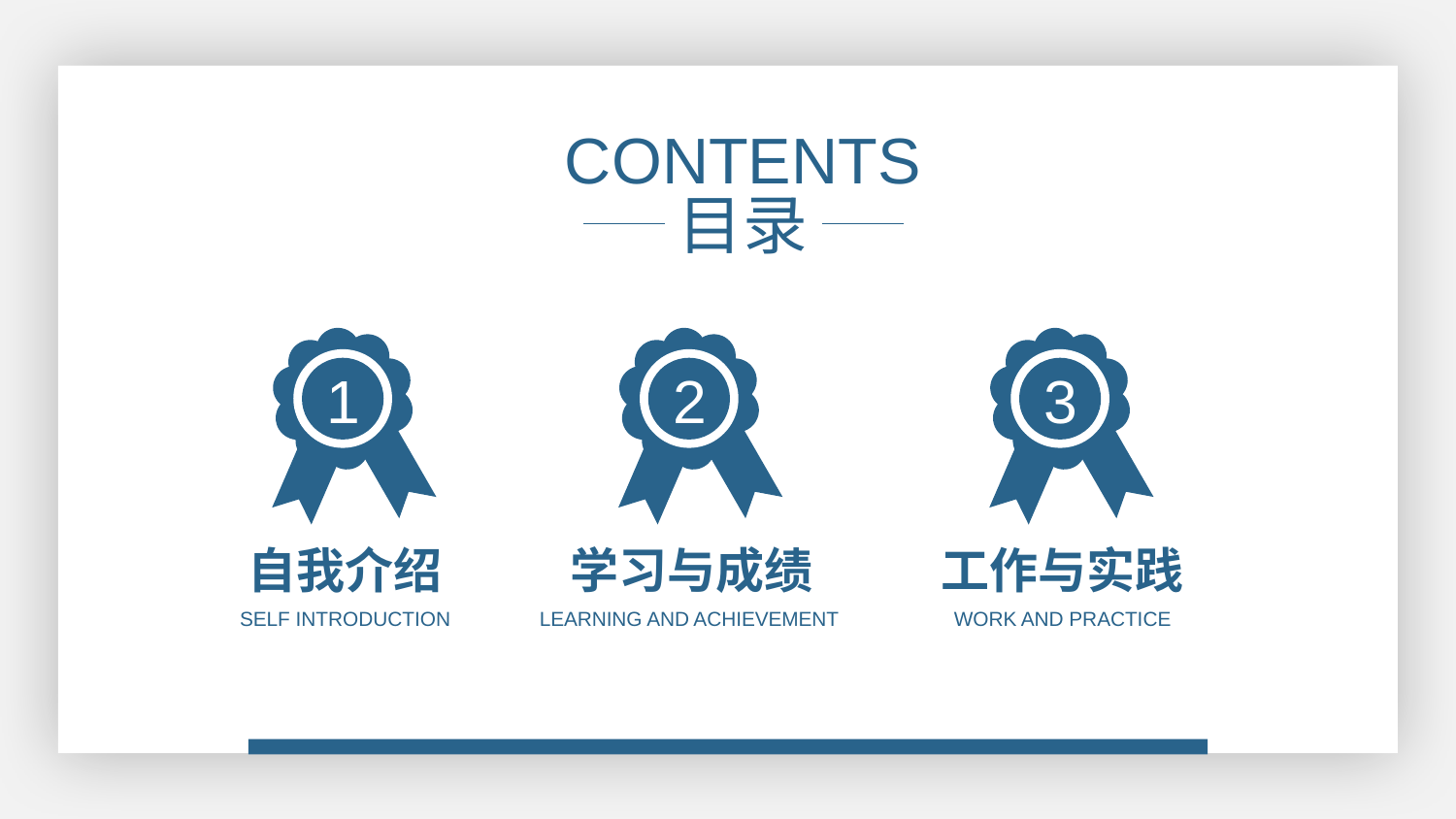

CONTENTS
https://www.ypppt.com/
目录

1

2

3
自我介绍
学习与成绩
工作与实践
SELF INTRODUCTION
LEARNING AND ACHIEVEMENT
WORK AND PRACTICE